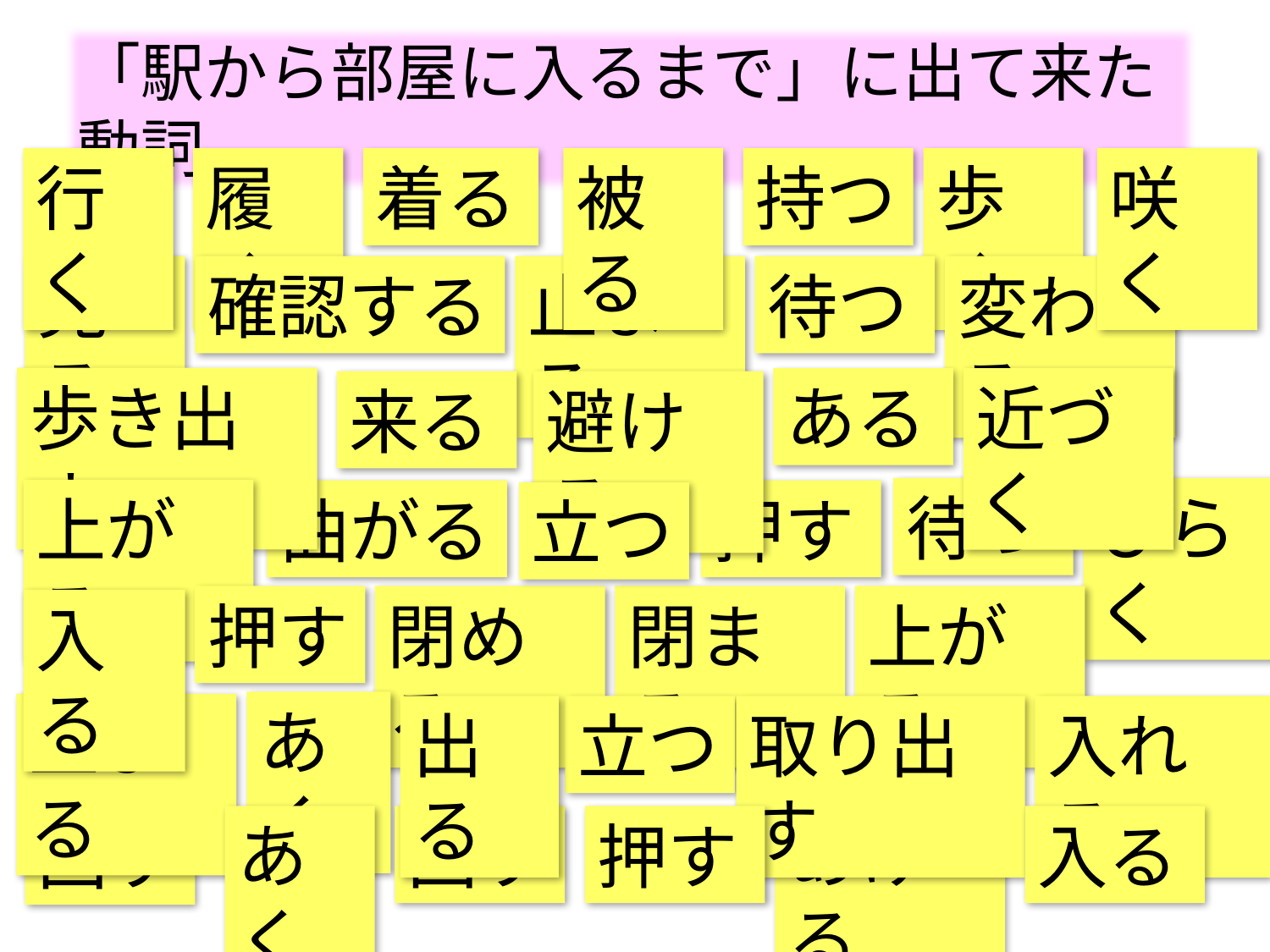

「駅から部屋に入るまで」に出て来た動詞
行く
履く
着る
被る
持つ
歩く
咲く
見る
確認する
止まる
待つ
変わる
歩き出す
ある
近づく
来る
避ける
待つ
ひらく
上がる
曲がる
押す
立つ
押す
閉める
閉まる
上がる
入る
あく
止まる
出る
立つ
取り出す
入れる
あく
回す
押す
あける
入る
回す